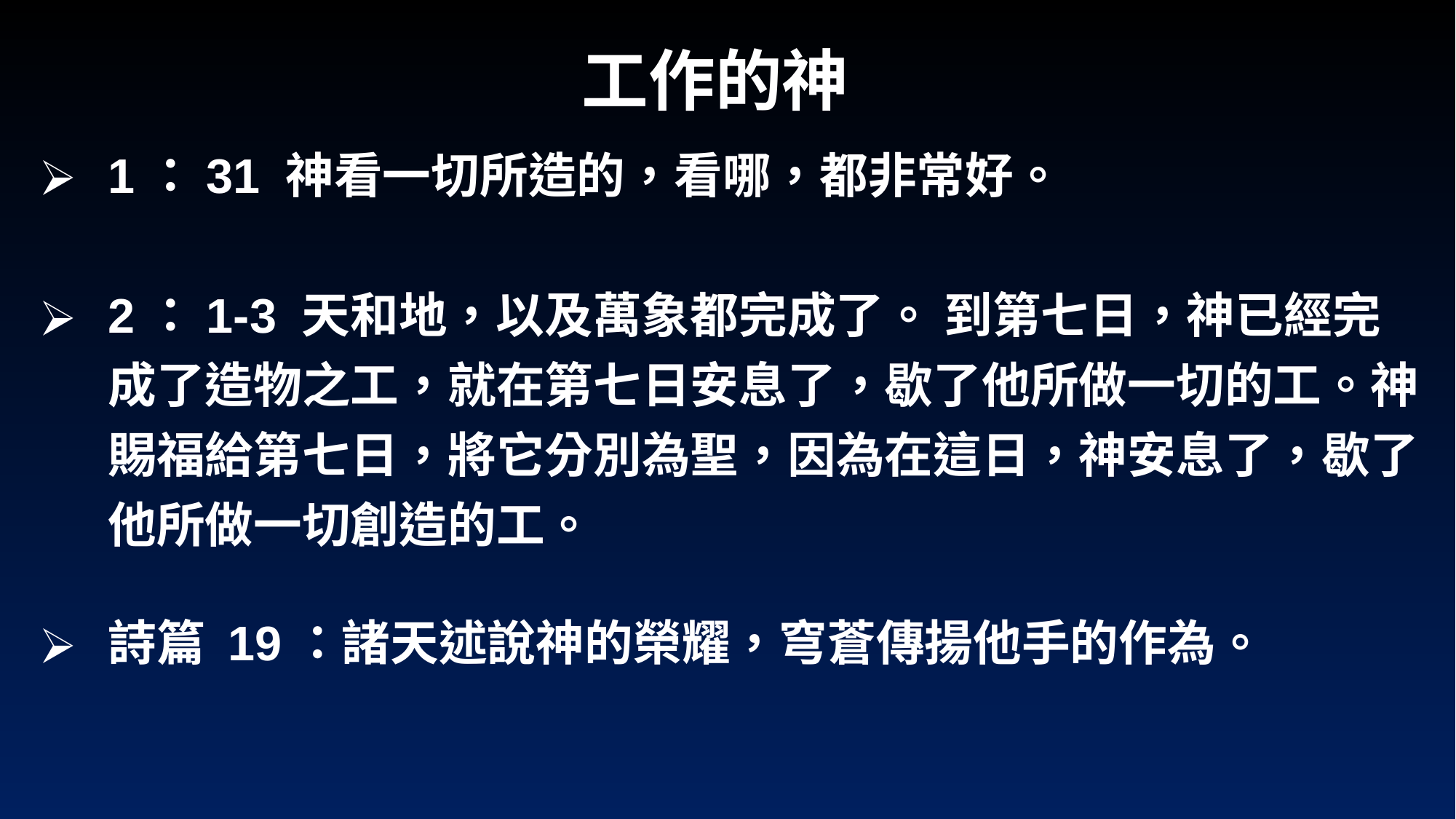

# 工作的神
1：31 神看一切所造的，看哪，都非常好。

2：1-3 天和地，以及萬象都完成了。 到第七日，神已經完成了造物之工，就在第七日安息了，歇了他所做一切的工。神賜福給第七日，將它分別為聖，因為在這日，神安息了，歇了他所做一切創造的工。

詩篇 19：諸天述說神的榮耀，穹蒼傳揚他手的作為。